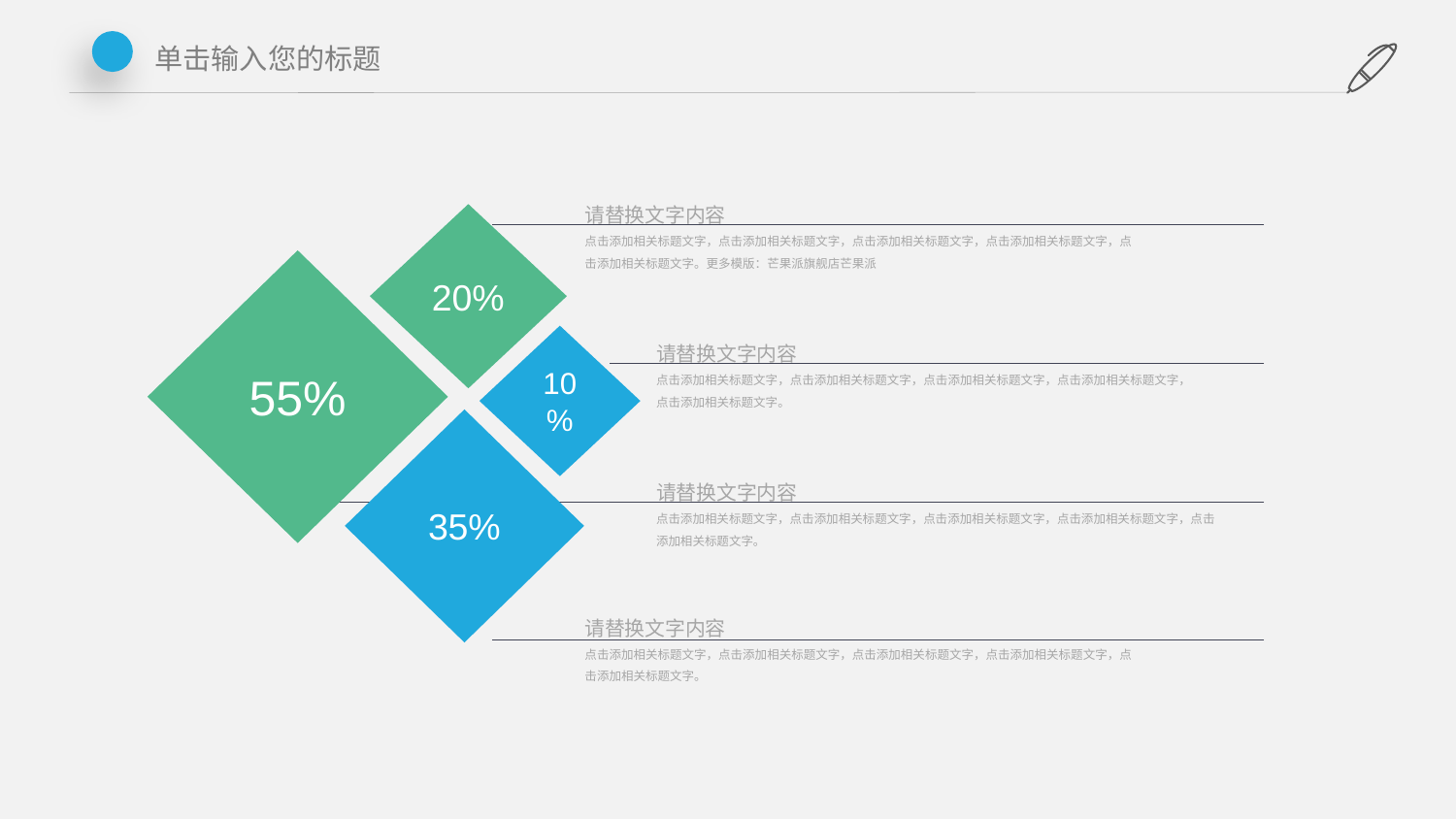

请替换文字内容
点击添加相关标题文字，点击添加相关标题文字，点击添加相关标题文字，点击添加相关标题文字，点击添加相关标题文字。更多模版：芒果派旗舰店芒果派

20%
55%
10%
请替换文字内容
点击添加相关标题文字，点击添加相关标题文字，点击添加相关标题文字，点击添加相关标题文字，点击添加相关标题文字。
35%
请替换文字内容
点击添加相关标题文字，点击添加相关标题文字，点击添加相关标题文字，点击添加相关标题文字，点击添加相关标题文字。
请替换文字内容
点击添加相关标题文字，点击添加相关标题文字，点击添加相关标题文字，点击添加相关标题文字，点击添加相关标题文字。